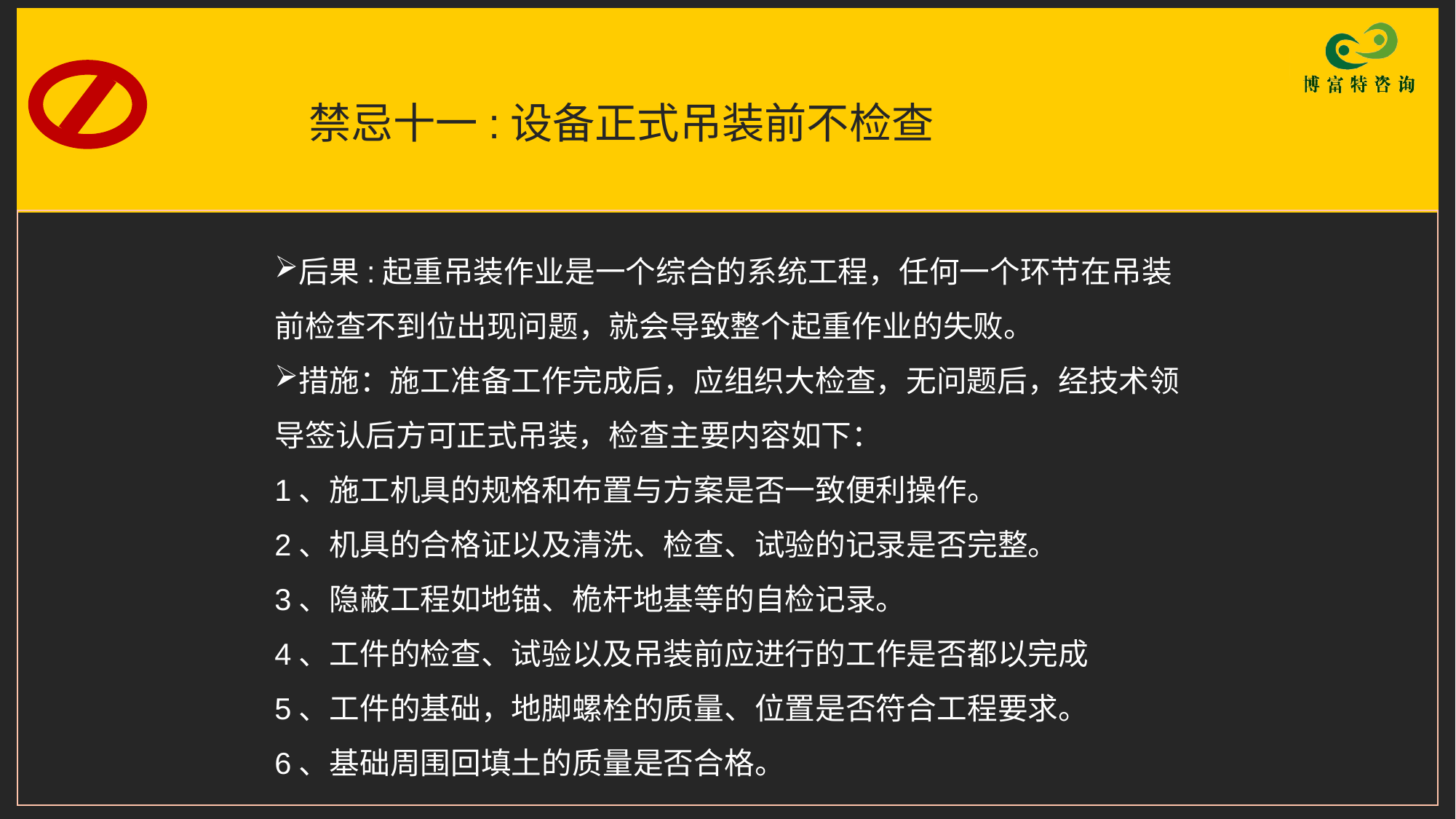

# 禁忌十一:设备正式吊装前不检查
后果:起重吊装作业是一个综合的系统工程，任何一个环节在吊装前检查不到位出现问题，就会导致整个起重作业的失败。
措施：施工准备工作完成后，应组织大检查，无问题后，经技术领导签认后方可正式吊装，检查主要内容如下：
1、施工机具的规格和布置与方案是否一致便利操作。
2、机具的合格证以及清洗、检查、试验的记录是否完整。
3、隐蔽工程如地锚、桅杆地基等的自检记录。
4、工件的检查、试验以及吊装前应进行的工作是否都以完成
5、工件的基础，地脚螺栓的质量、位置是否符合工程要求。
6、基础周围回填土的质量是否合格。